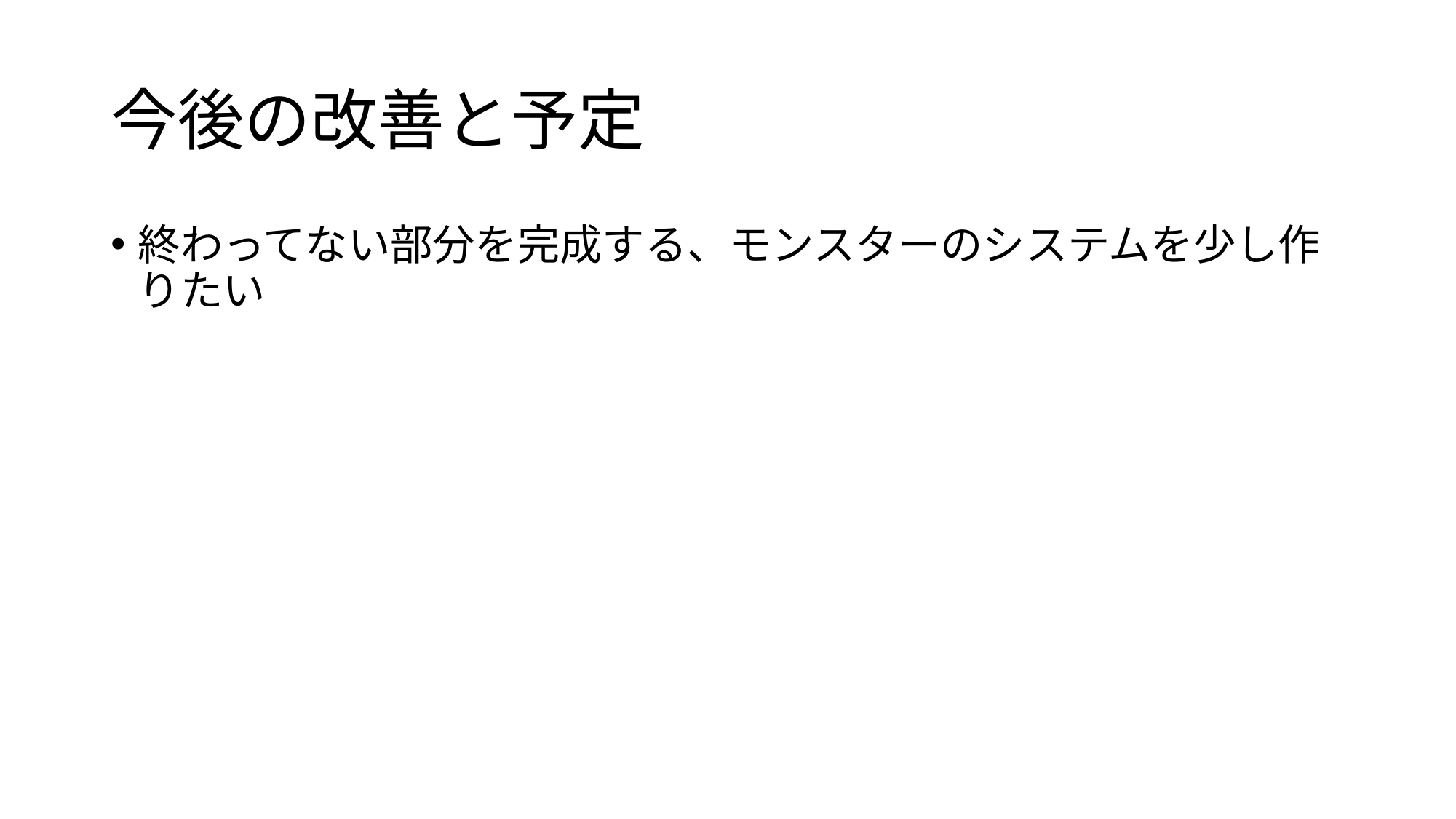

# 今後の改善と予定
終わってない部分を完成する、モンスターのシステムを少し作りたい